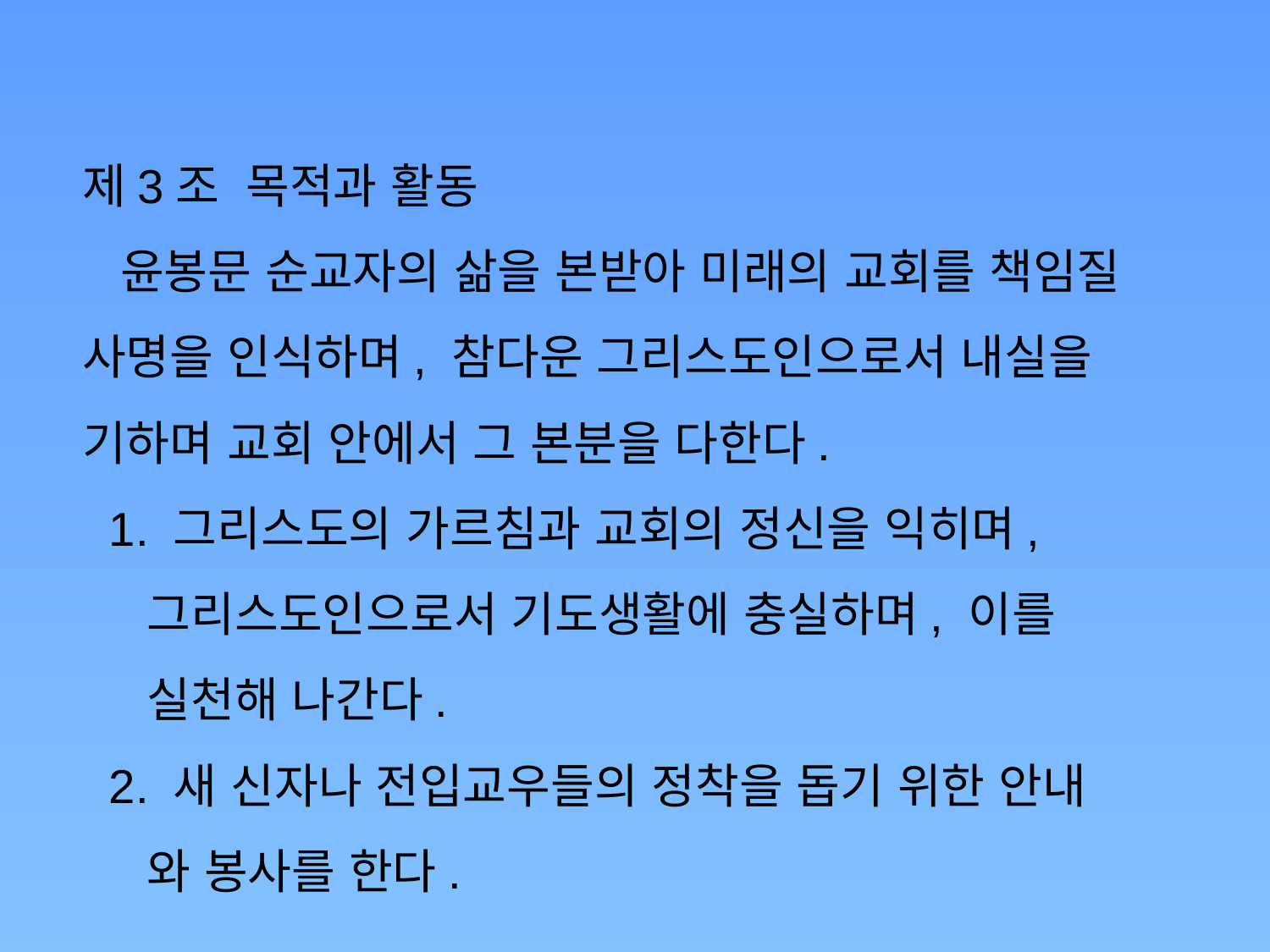

제3조  목적과 활동
  윤봉문 순교자의 삶을 본받아 미래의 교회를 책임질 사명을 인식하며, 참다운 그리스도인으로서 내실을 기하며 교회 안에서 그 본분을 다한다.
  1. 그리스도의 가르침과 교회의 정신을 익히며,
    그리스도인으로서 기도생활에 충실하며, 이를
    실천해 나간다.
  2. 새 신자나 전입교우들의 정착을 돕기 위한 안내
    와 봉사를 한다.